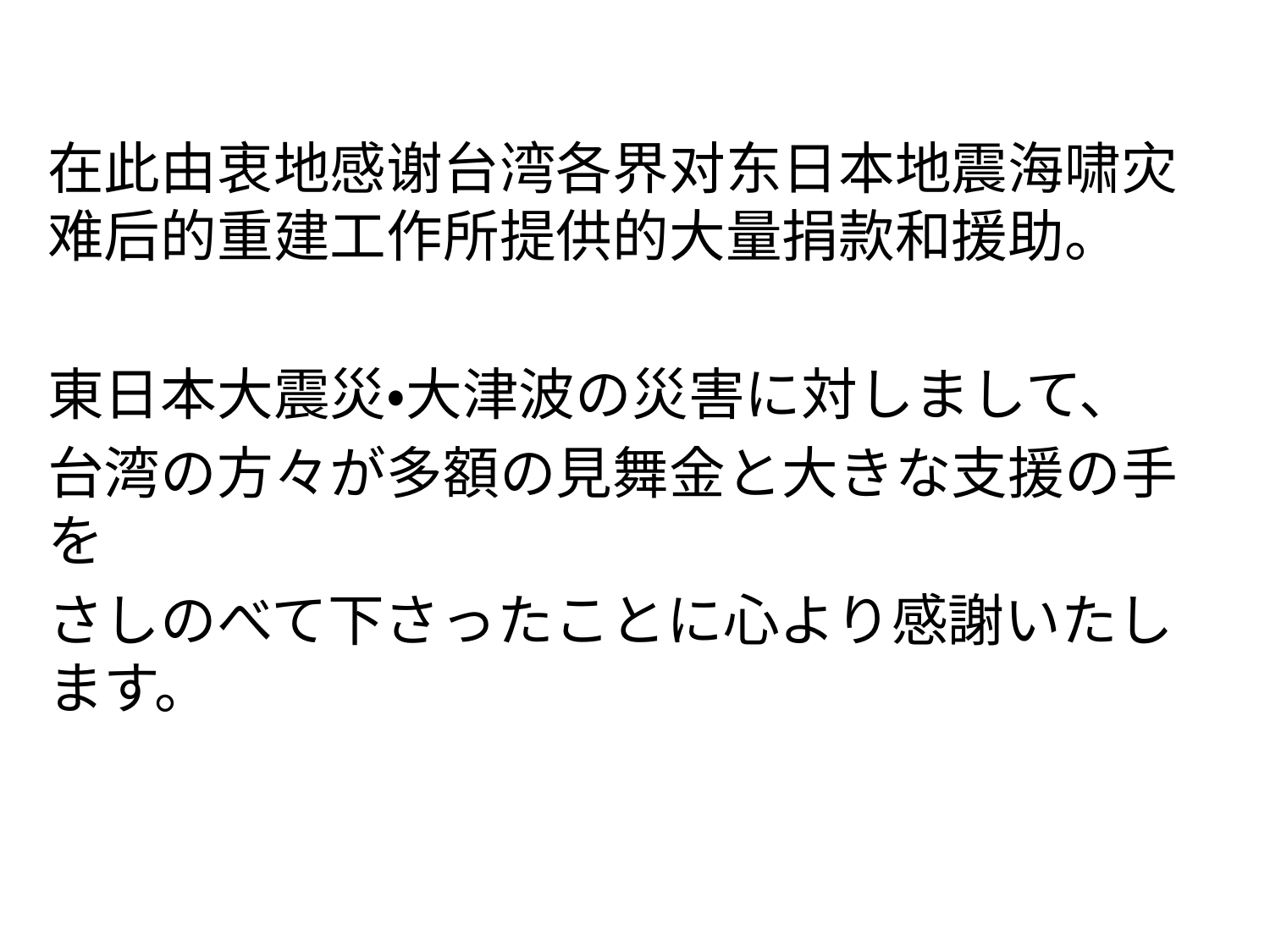

在此由衷地感谢台湾各界对东日本地震海啸灾难后的重建工作所提供的大量捐款和援助。

東日本大震災・大津波の災害に対しまして、
台湾の方々が多額の見舞金と大きな支援の手を
さしのべて下さったことに心より感謝いたします。